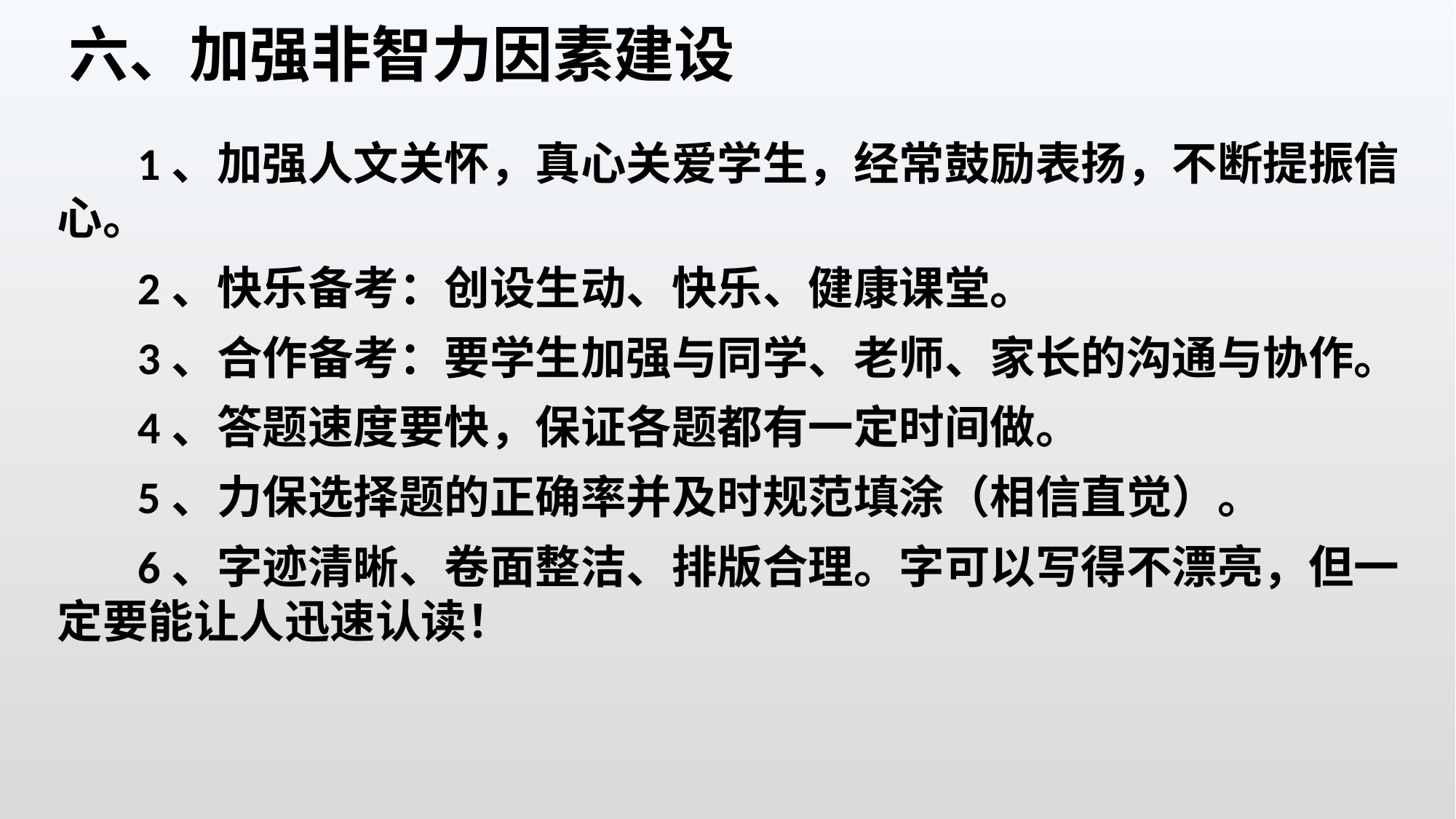

六、加强非智力因素建设
1、加强人文关怀，真心关爱学生，经常鼓励表扬，不断提振信心。
2、快乐备考：创设生动、快乐、健康课堂。
3、合作备考：要学生加强与同学、老师、家长的沟通与协作。
4、答题速度要快，保证各题都有一定时间做。
5、力保选择题的正确率并及时规范填涂（相信直觉）。
6、字迹清晰、卷面整洁、排版合理。字可以写得不漂亮，但一定要能让人迅速认读！